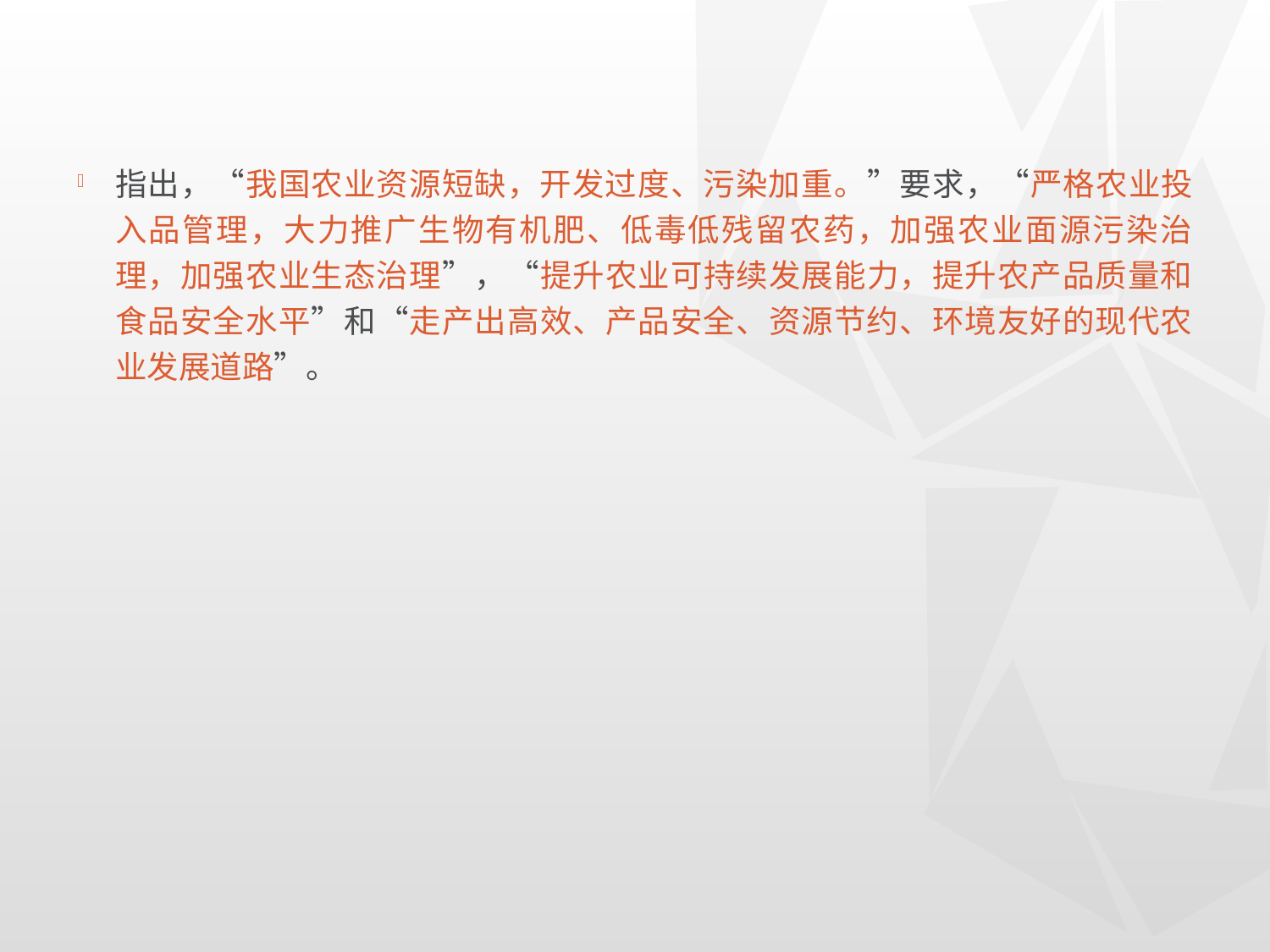

指出，“我国农业资源短缺，开发过度、污染加重。”要求，“严格农业投入品管理，大力推广生物有机肥、低毒低残留农药，加强农业面源污染治理，加强农业生态治理”，“提升农业可持续发展能力，提升农产品质量和食品安全水平”和“走产出高效、产品安全、资源节约、环境友好的现代农业发展道路”。